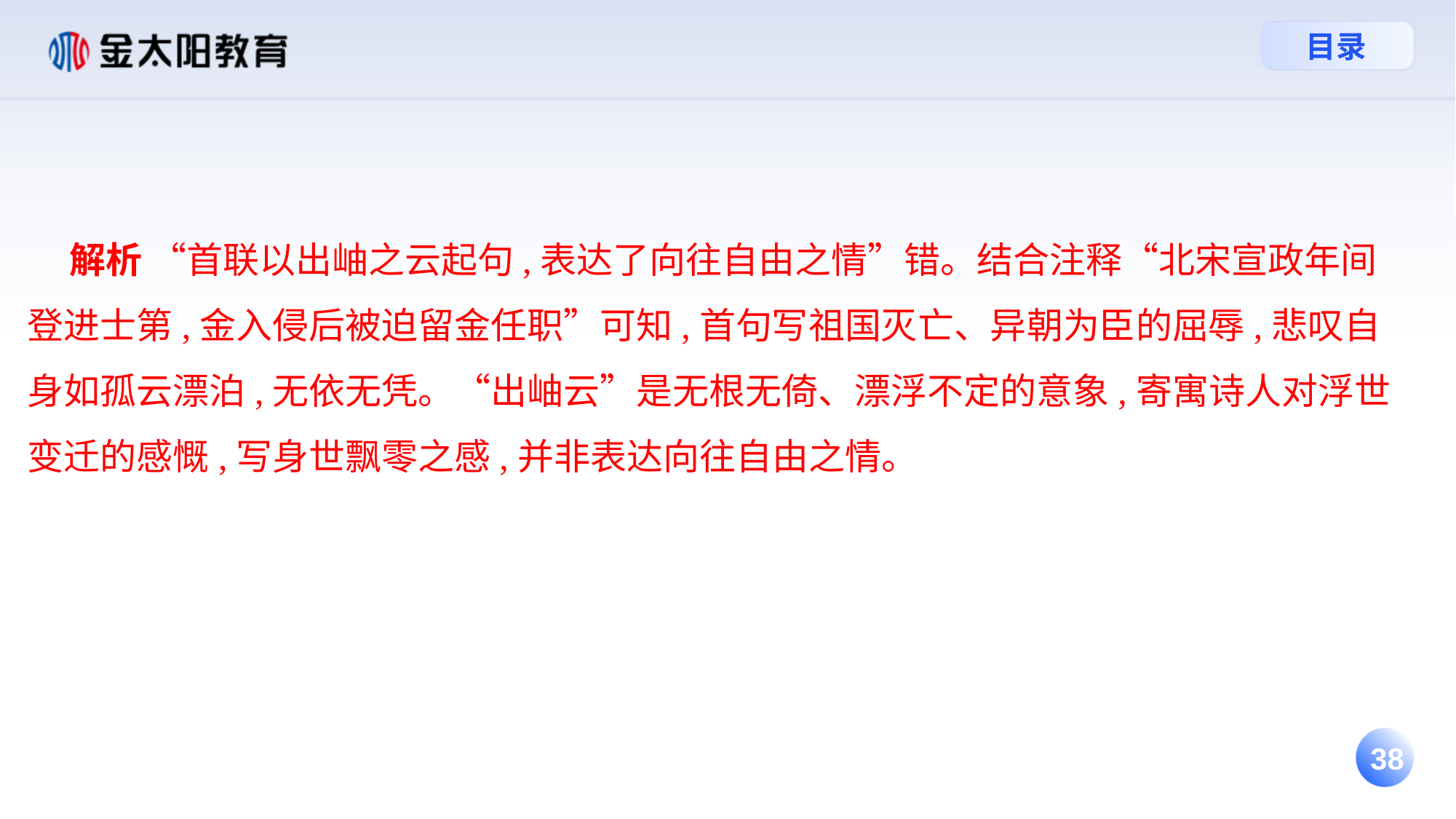

解析 “首联以出岫之云起句,表达了向往自由之情”错。结合注释“北宋宣政年间登进士第,金入侵后被迫留金任职”可知,首句写祖国灭亡、异朝为臣的屈辱,悲叹自身如孤云漂泊,无依无凭。“出岫云”是无根无倚、漂浮不定的意象,寄寓诗人对浮世变迁的感慨,写身世飘零之感,并非表达向往自由之情。